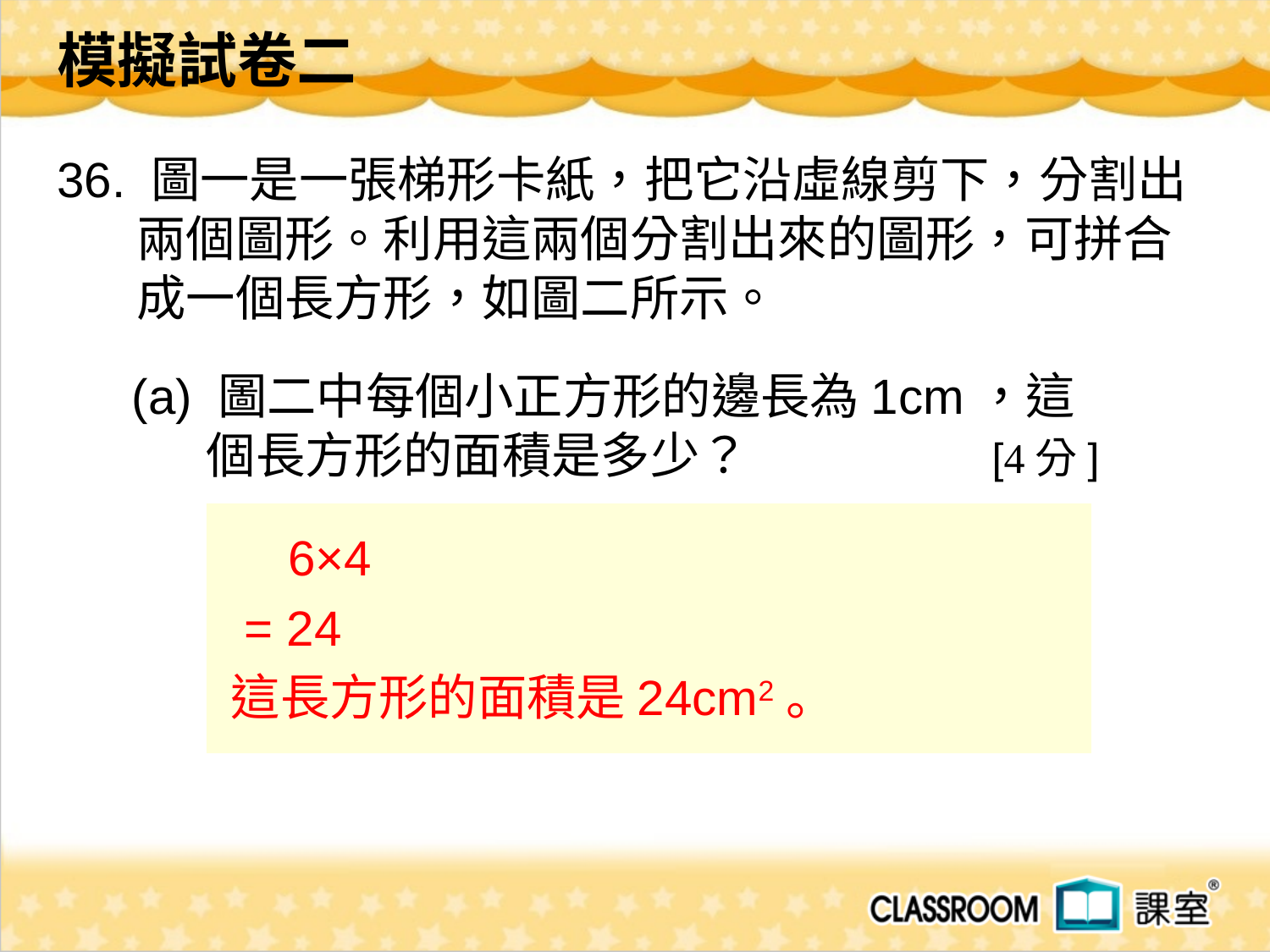

模擬試卷二
36. 圖一是一張梯形卡紙，把它沿虛線剪下，分割出兩個圖形。利用這兩個分割出來的圖形，可拼合
成一個長方形，如圖二所示。
 (a) 圖二中每個小正方形的邊長為1cm，這個長方形的面積是多少？                     [4分]

6×4
= 24
這長方形的面積是24cm2。